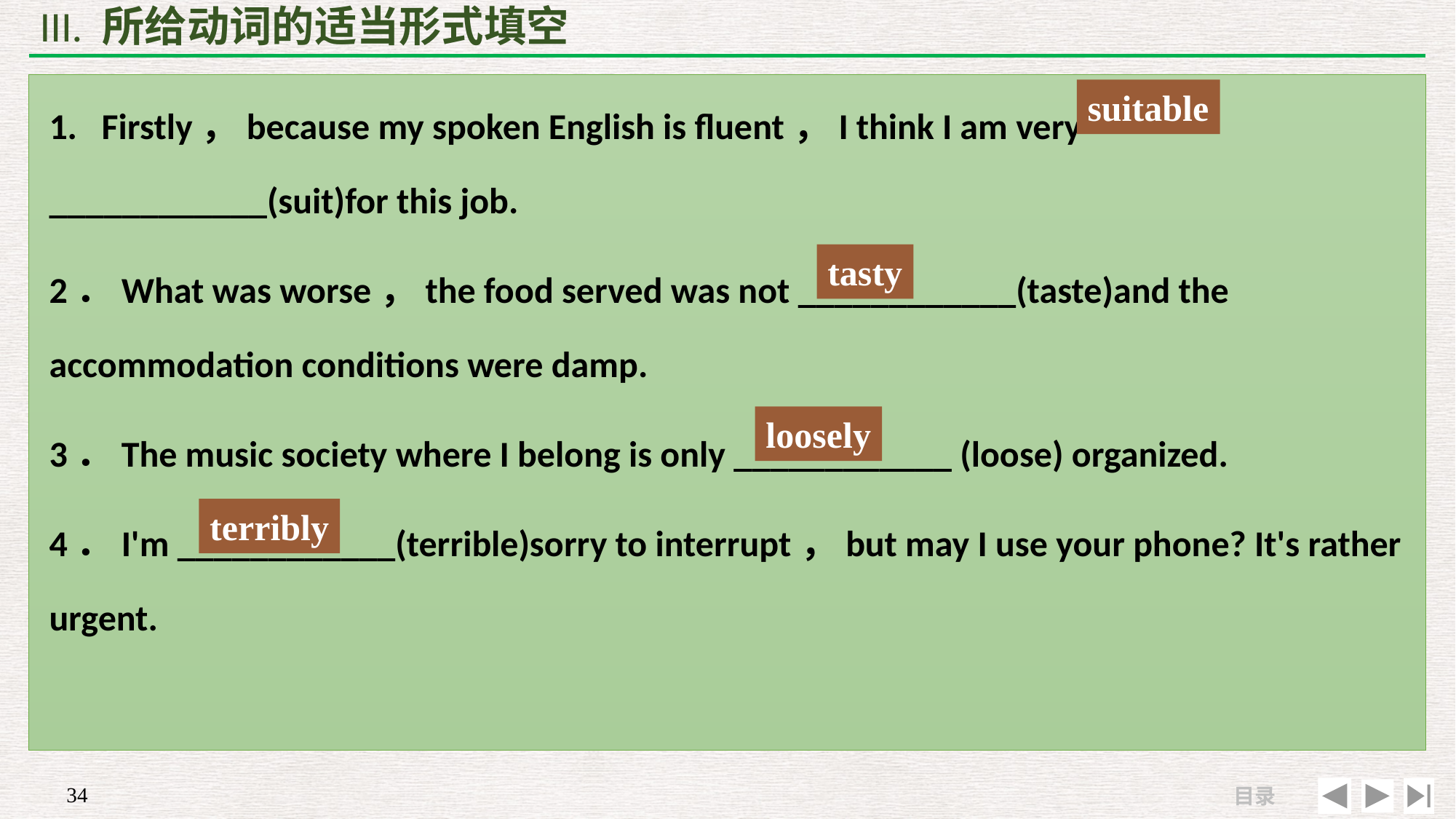

# III. 所给动词的适当形式填空
1.   Firstly，because my spoken English is fluent，I think I am very ____________(suit)for this job.
2．What was worse，the food served was not ____________(taste)and the accommodation conditions were damp.
3．The music society where I belong is only ____________ (loose) organized.
4．I'm ____________(terrible)sorry to interrupt，but may I use your phone? It's rather urgent.

suitable
tasty
loosely
terribly